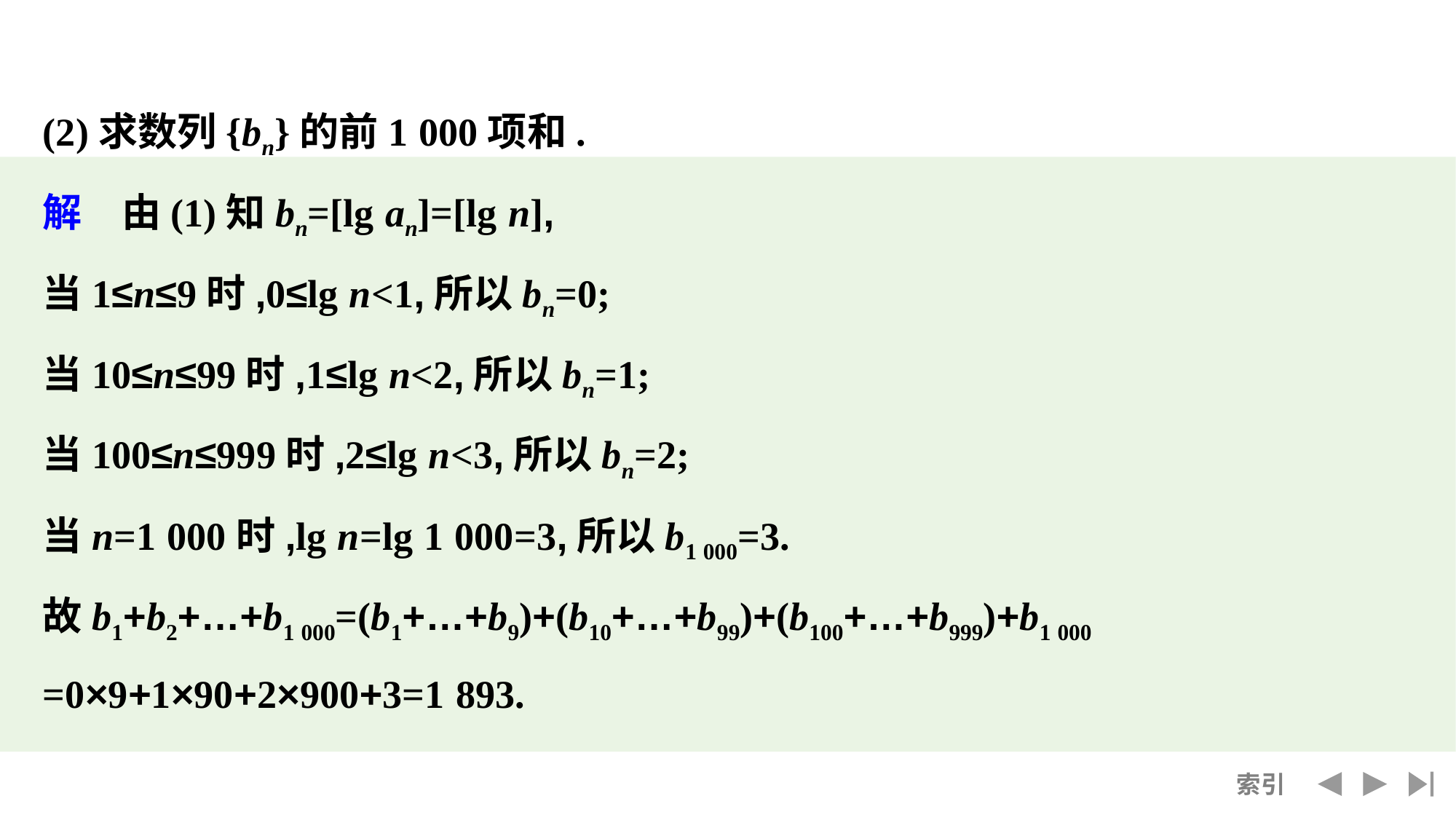

(2)求数列{bn}的前1 000项和.
解　由(1)知bn=[lg an]=[lg n],
当1≤n≤9时,0≤lg n<1,所以bn=0;
当10≤n≤99时,1≤lg n<2,所以bn=1;
当100≤n≤999时,2≤lg n<3,所以bn=2;
当n=1 000时,lg n=lg 1 000=3,所以b1 000=3.
故b1+b2+…+b1 000=(b1+…+b9)+(b10+…+b99)+(b100+…+b999)+b1 000
=0×9+1×90+2×900+3=1 893.